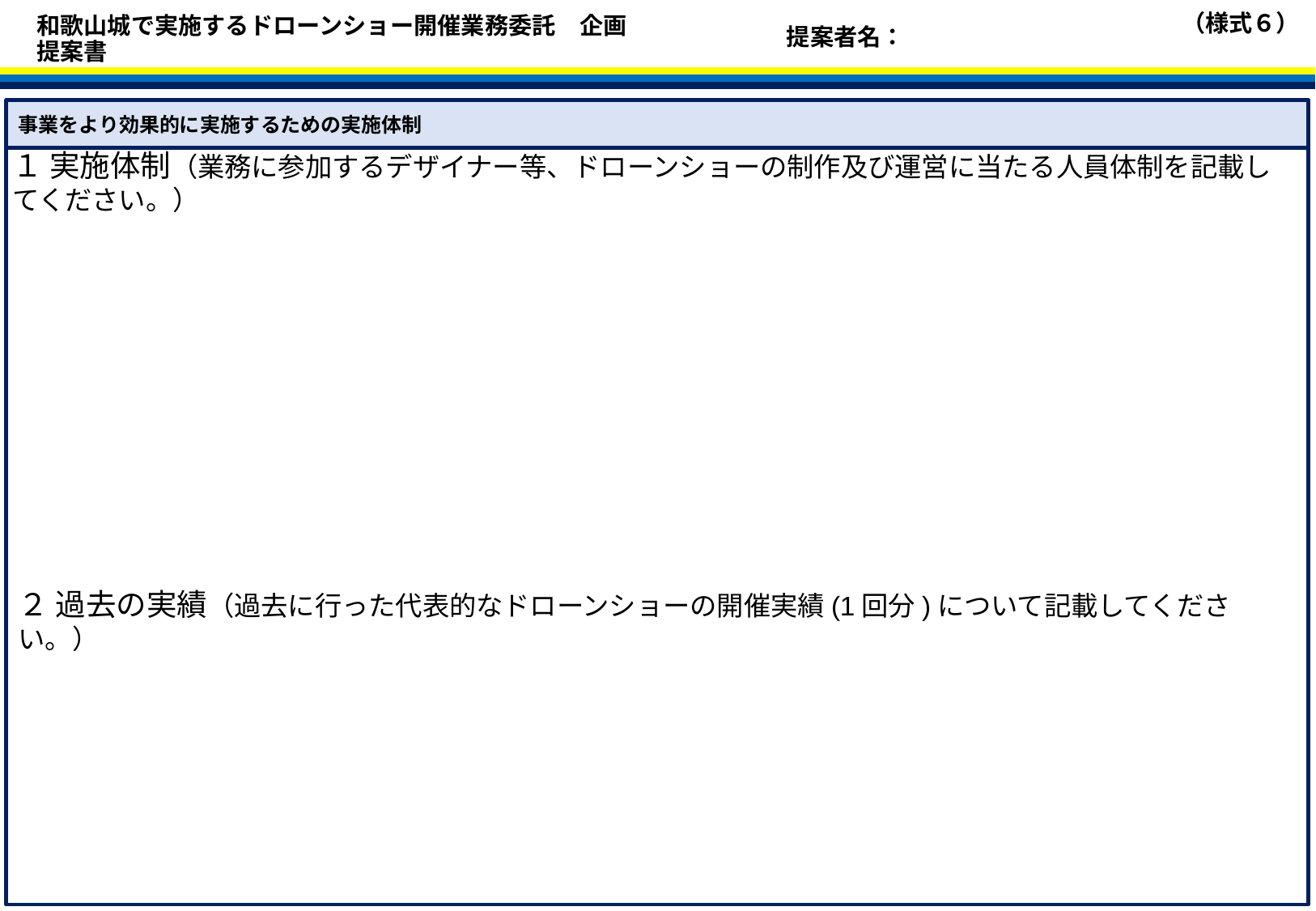

（様式６）
提案者名：
和歌山城で実施するドローンショー開催業務委託　企画提案書
事業をより効果的に実施するための実施体制

１ 実施体制（業務に参加するデザイナー等、ドローンショーの制作及び運営に当たる人員体制を記載してください。）
２ 過去の実績（過去に行った代表的なドローンショーの開催実績(1回分)について記載してください。）